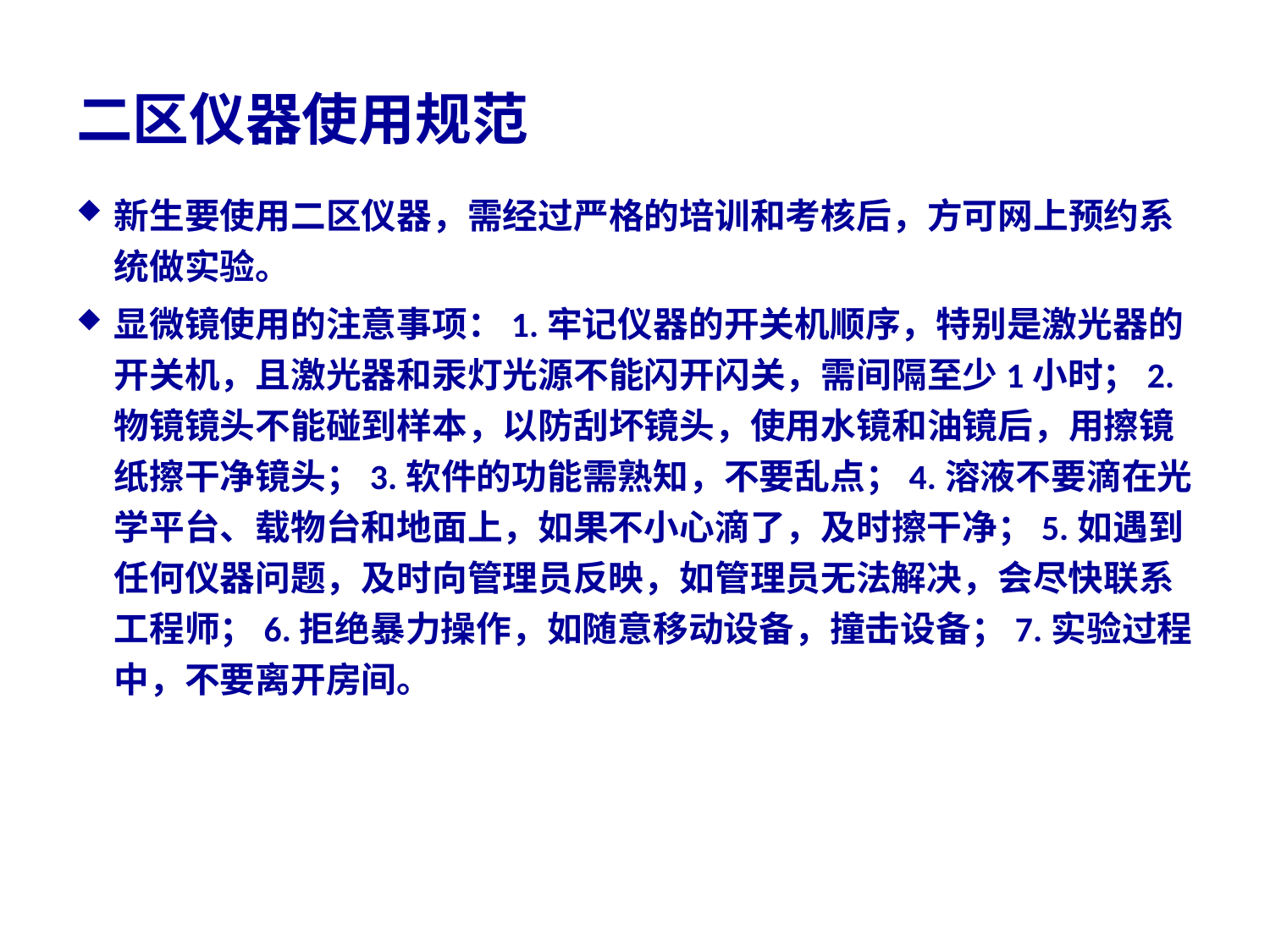

# 二区仪器使用规范
新生要使用二区仪器，需经过严格的培训和考核后，方可网上预约系统做实验。
显微镜使用的注意事项：1.牢记仪器的开关机顺序，特别是激光器的开关机，且激光器和汞灯光源不能闪开闪关，需间隔至少1小时；2.物镜镜头不能碰到样本，以防刮坏镜头，使用水镜和油镜后，用擦镜纸擦干净镜头；3.软件的功能需熟知，不要乱点；4.溶液不要滴在光学平台、载物台和地面上，如果不小心滴了，及时擦干净；5.如遇到任何仪器问题，及时向管理员反映，如管理员无法解决，会尽快联系工程师；6.拒绝暴力操作，如随意移动设备，撞击设备；7.实验过程中，不要离开房间。

4